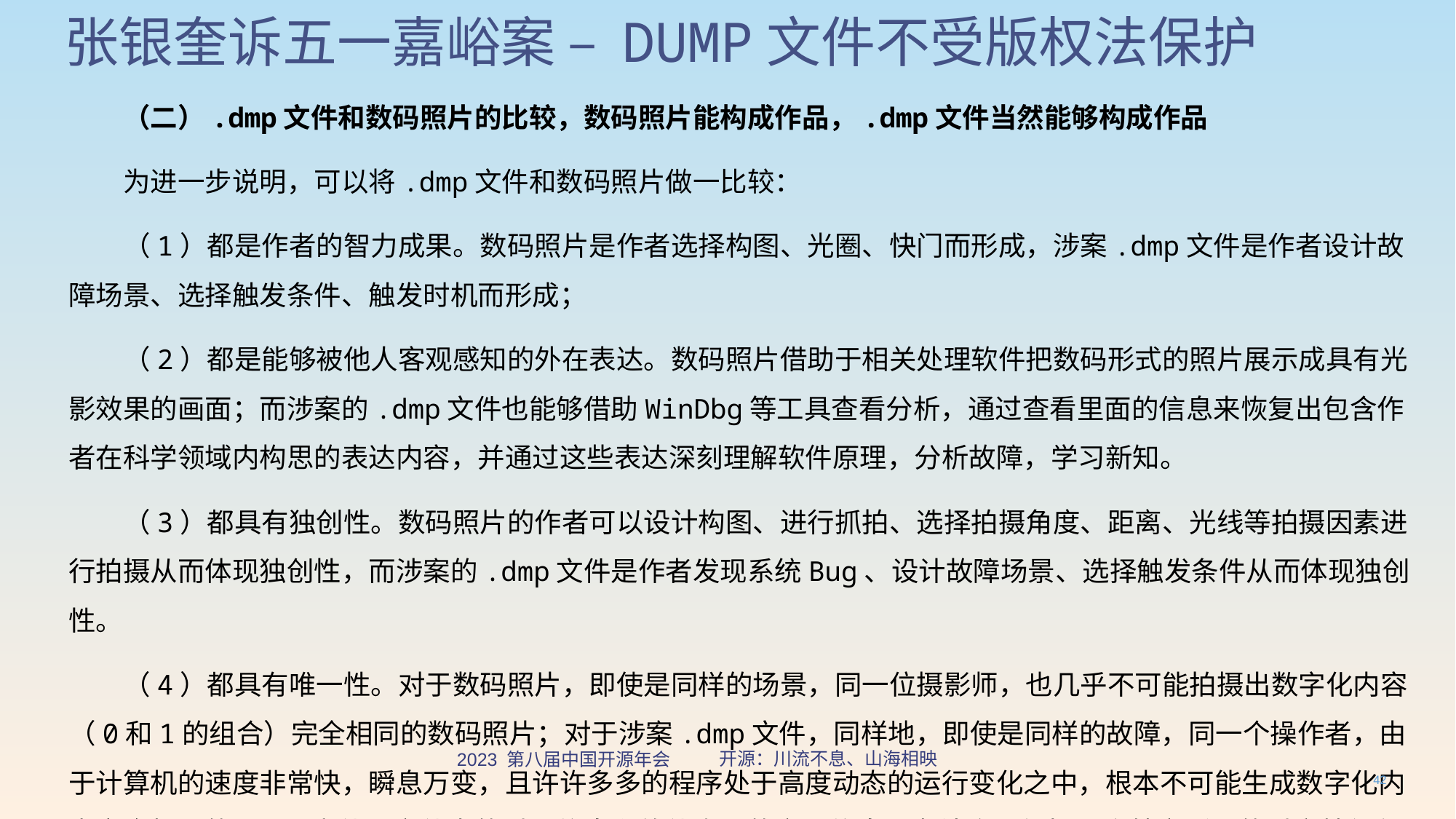

# 张银奎诉五一嘉峪案 – DUMP文件不受版权法保护
（二）.dmp文件和数码照片的比较，数码照片能构成作品，.dmp文件当然能够构成作品
为进一步说明，可以将.dmp文件和数码照片做一比较：
（1）都是作者的智力成果。数码照片是作者选择构图、光圈、快门而形成，涉案.dmp文件是作者设计故障场景、选择触发条件、触发时机而形成；
（2）都是能够被他人客观感知的外在表达。数码照片借助于相关处理软件把数码形式的照片展示成具有光影效果的画面；而涉案的.dmp文件也能够借助WinDbg等工具查看分析，通过查看里面的信息来恢复出包含作者在科学领域内构思的表达内容，并通过这些表达深刻理解软件原理，分析故障，学习新知。
（3）都具有独创性。数码照片的作者可以设计构图、进行抓拍、选择拍摄角度、距离、光线等拍摄因素进行拍摄从而体现独创性，而涉案的.dmp文件是作者发现系统Bug、设计故障场景、选择触发条件从而体现独创性。
（4）都具有唯一性。对于数码照片，即使是同样的场景，同一位摄影师，也几乎不可能拍摄出数字化内容（0和1的组合）完全相同的数码照片；对于涉案.dmp文件，同样地，即使是同样的故障，同一个操作者，由于计算机的速度非常快，瞬息万变，且许许多多的程序处于高度动态的运行变化之中，根本不可能生成数字化内容完全相同的.DMP文件，文件中的时间信息和软件世界的空间信息二者结合已经把那个特定瞬间的时空特征永久定格。
42